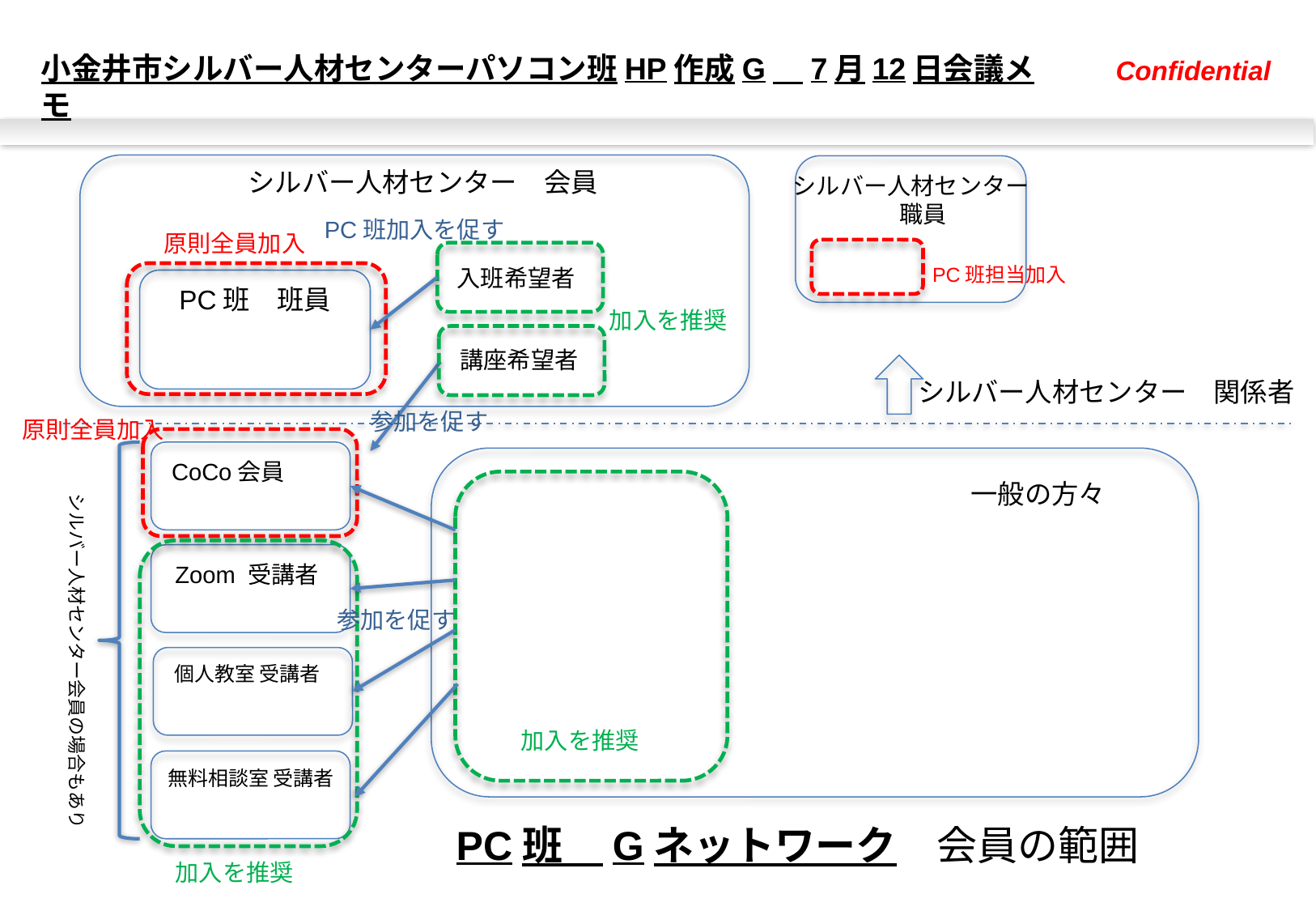

Confidential
小金井市シルバー人材センターパソコン班HP作成G　7月12日会議メモ

シルバー人材センター　会員
シルバー人材センター
職員

PC班加入を促す
原則全員加入

PC班担当加入
入班希望者

PC班　班員
加入を推奨

講座希望者

シルバー人材センター　関係者
参加を促す
原則全員加入

CoCo会員

一般の方々
シルバー人材センター会員の場合もあり

Zoom 受講者
参加を促す

個人教室 受講者
加入を推奨

無料相談室 受講者
PC班　Gネットワーク　会員の範囲
加入を推奨